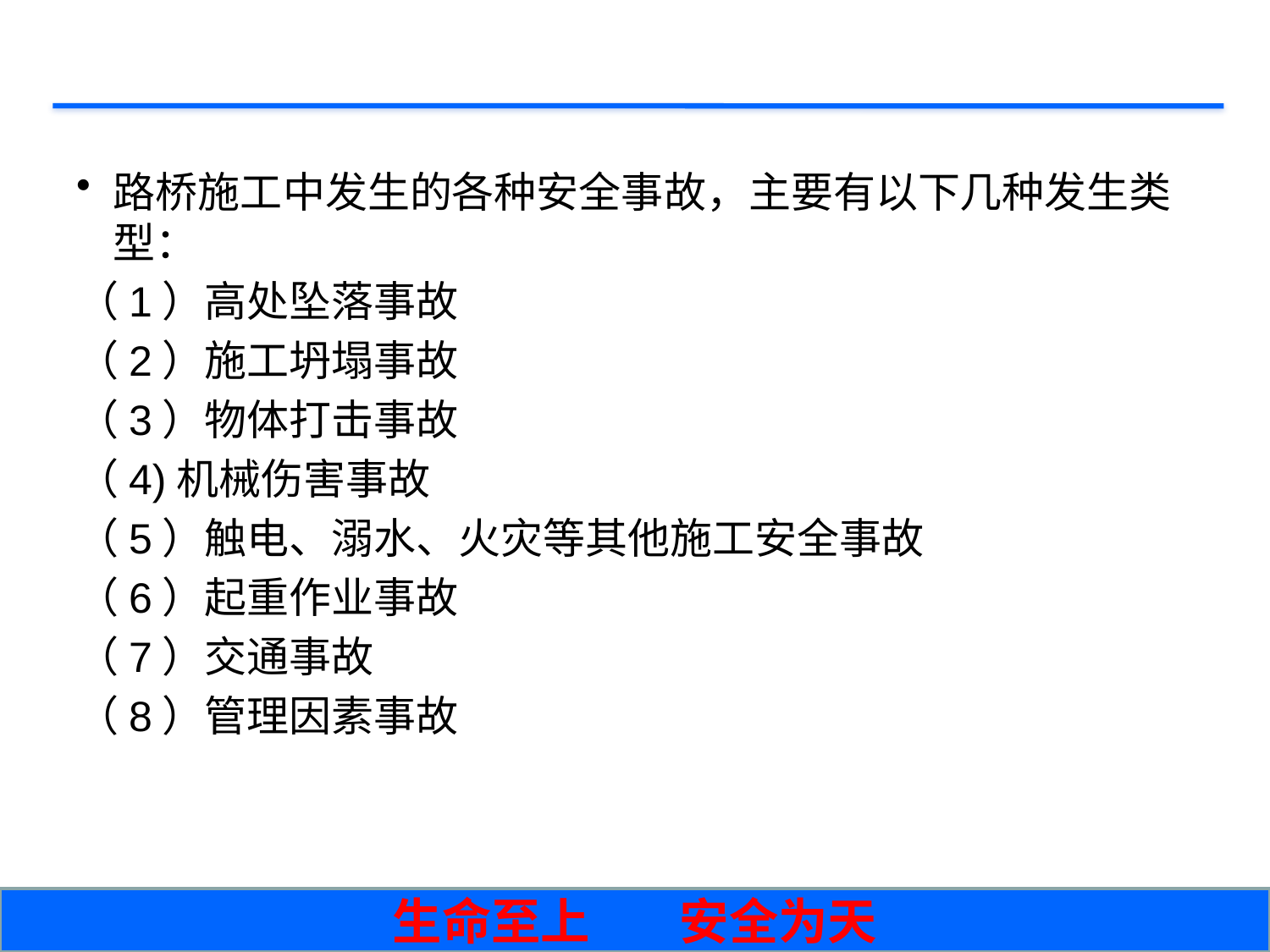

路桥施工中发生的各种安全事故，主要有以下几种发生类型：
（1）高处坠落事故
（2）施工坍塌事故
（3）物体打击事故
（4)机械伤害事故
（5）触电、溺水、火灾等其他施工安全事故
（6）起重作业事故
（7）交通事故
（8）管理因素事故